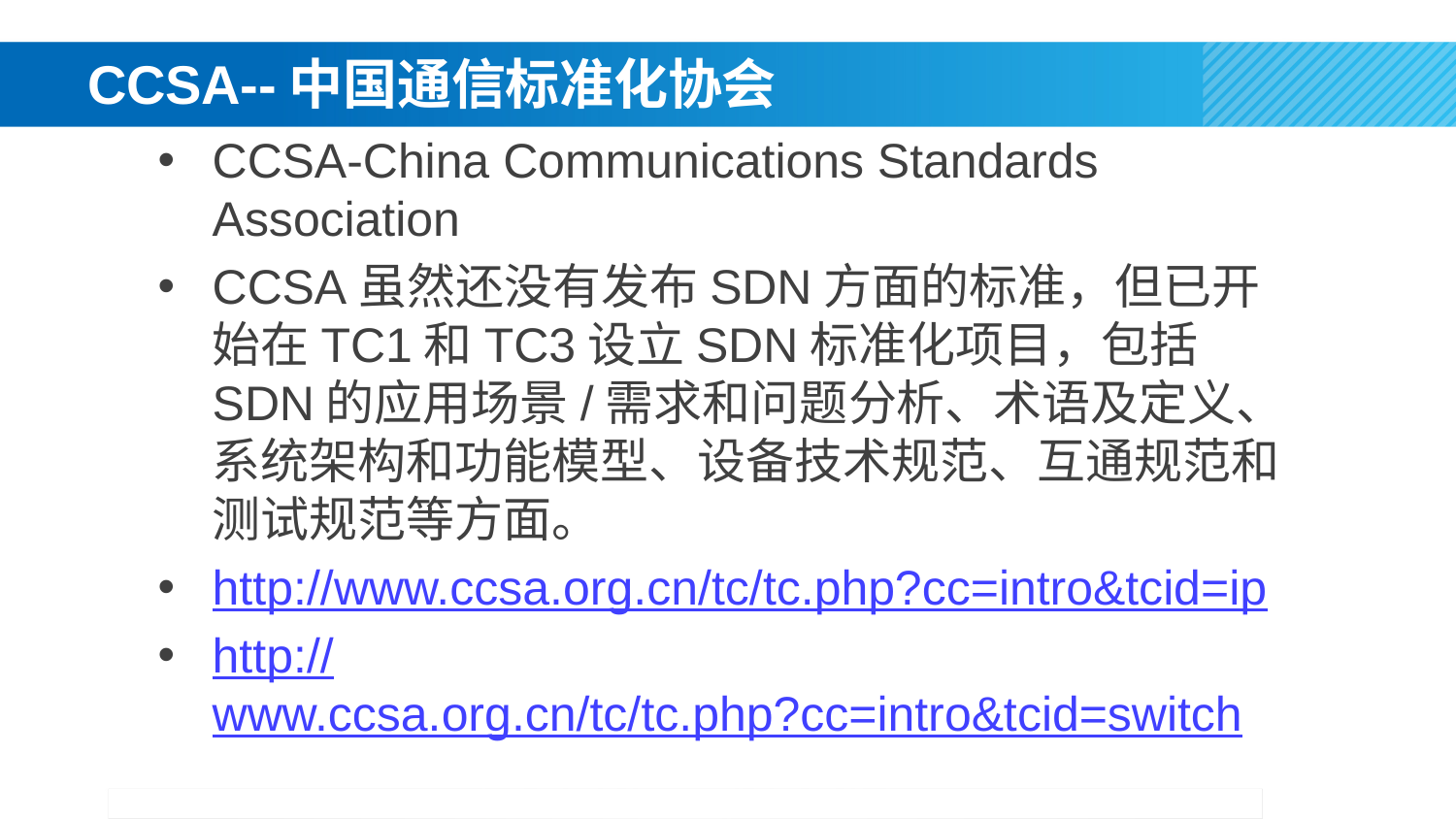

# CCSA--中国通信标准化协会
CCSA-China Communications Standards Association
CCSA虽然还没有发布SDN方面的标准，但已开始在TC1和TC3设立SDN标准化项目，包括SDN的应用场景/需求和问题分析、术语及定义、系统架构和功能模型、设备技术规范、互通规范和测试规范等方面。
http://www.ccsa.org.cn/tc/tc.php?cc=intro&tcid=ip
http://www.ccsa.org.cn/tc/tc.php?cc=intro&tcid=switch